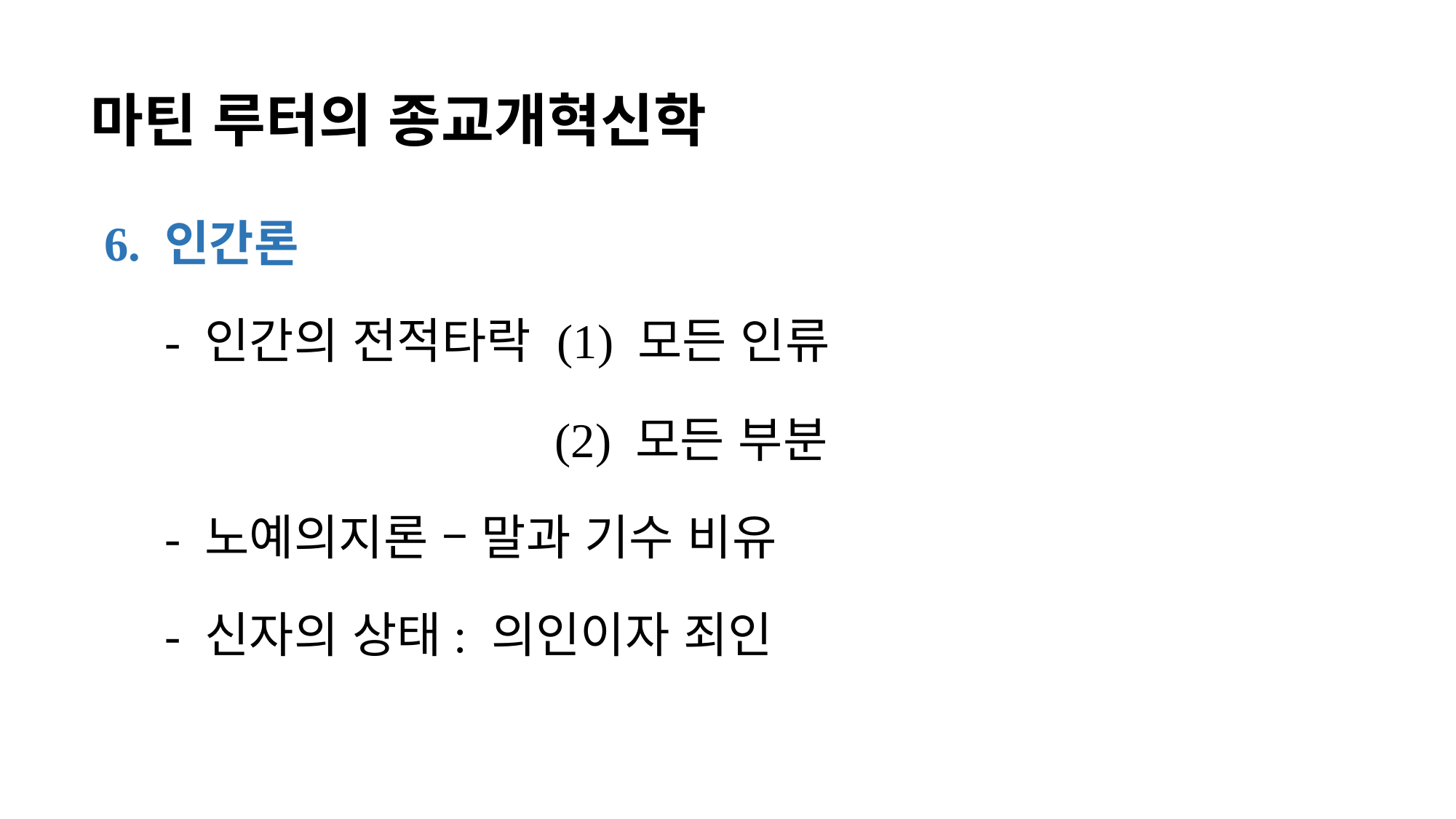

# 마틴 루터의 종교개혁신학
6. 인간론
- 인간의 전적타락 (1) 모든 인류
                                (2) 모든 부분
- 노예의지론 – 말과 기수 비유
- 신자의 상태: 의인이자 죄인